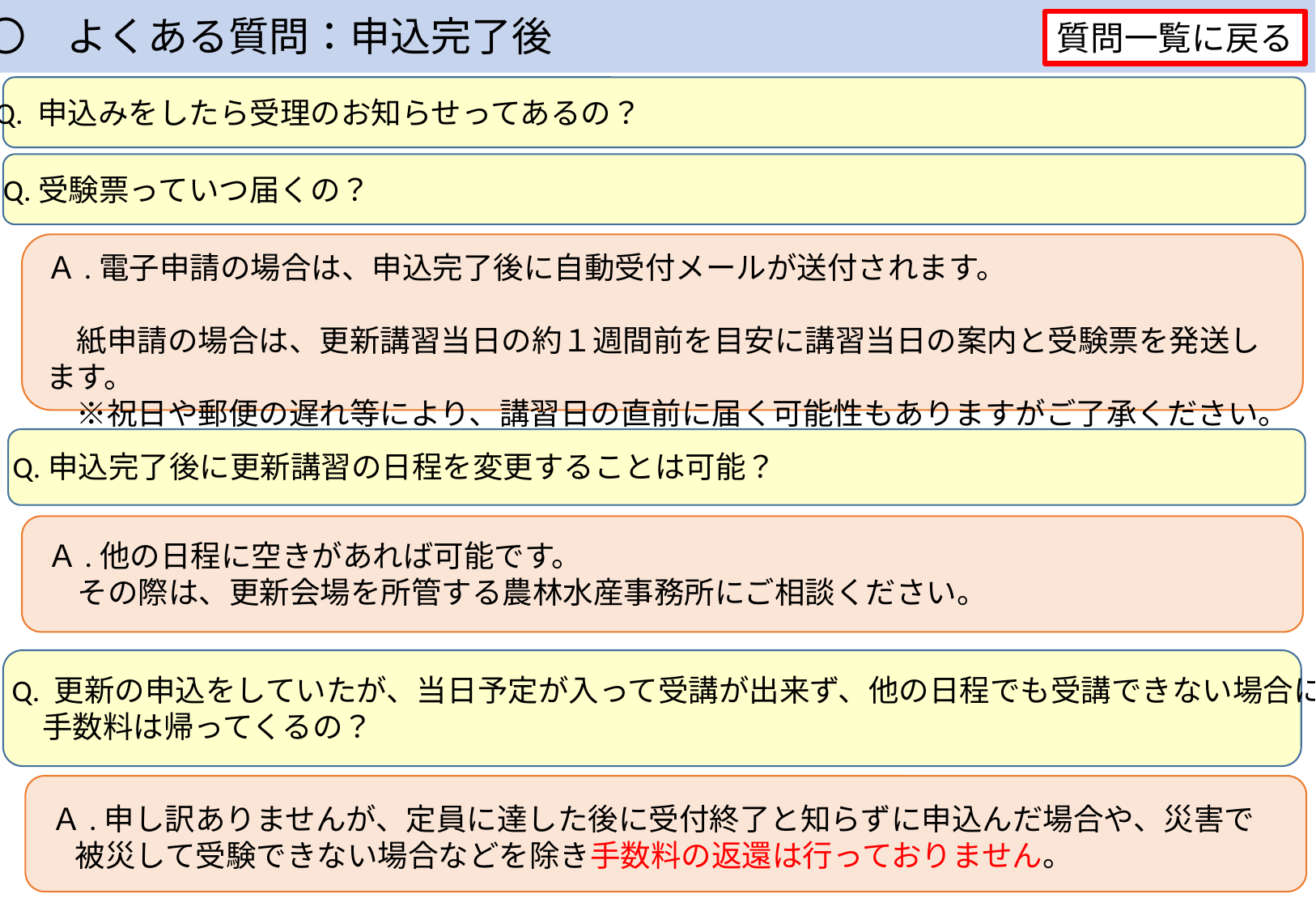

〇　よくある質問：申込完了後
質問一覧に戻る

Q. 申込みをしたら受理のお知らせってあるの？

Q.受験票っていつ届くの？

Ａ.電子申請の場合は、申込完了後に自動受付メールが送付されます。

　紙申請の場合は、更新講習当日の約１週間前を目安に講習当日の案内と受験票を発送します。
　※祝日や郵便の遅れ等により、講習日の直前に届く可能性もありますがご了承ください。

Q.申込完了後に更新講習の日程を変更することは可能？

Ａ.他の日程に空きがあれば可能です。
　その際は、更新会場を所管する農林水産事務所にご相談ください。

Q. 更新の申込をしていたが、当日予定が入って受講が出来ず、他の日程でも受講できない場合に
　手数料は帰ってくるの？

Ａ.申し訳ありませんが、定員に達した後に受付終了と知らずに申込んだ場合や、災害で被災して受験できない場合などを除き手数料の返還は行っておりません。